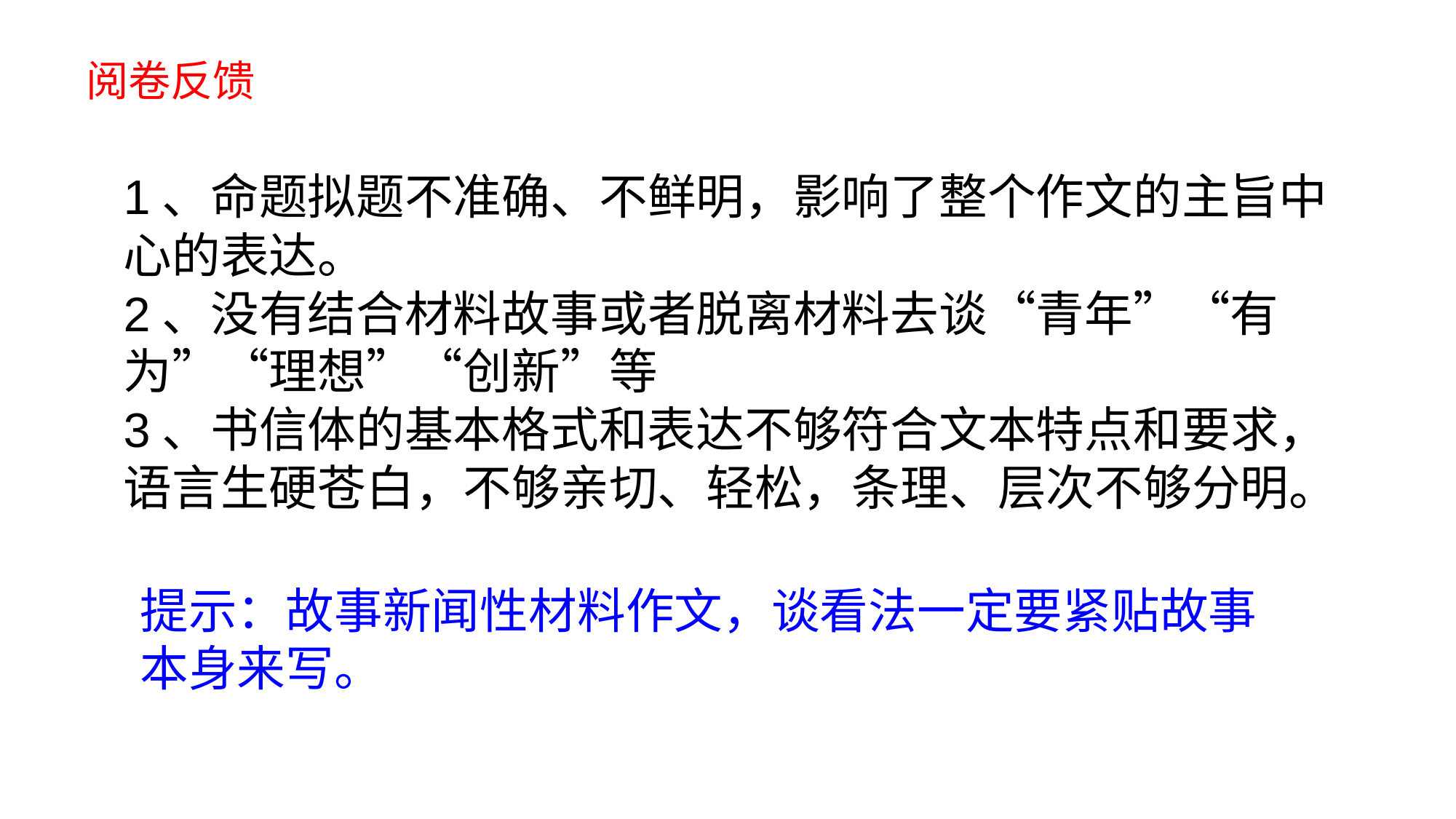

阅卷反馈
1、命题拟题不准确、不鲜明，影响了整个作文的主旨中心的表达。
2、没有结合材料故事或者脱离材料去谈“青年”“有为”“理想”“创新”等
3、书信体的基本格式和表达不够符合文本特点和要求，语言生硬苍白，不够亲切、轻松，条理、层次不够分明。
提示：故事新闻性材料作文，谈看法一定要紧贴故事本身来写。